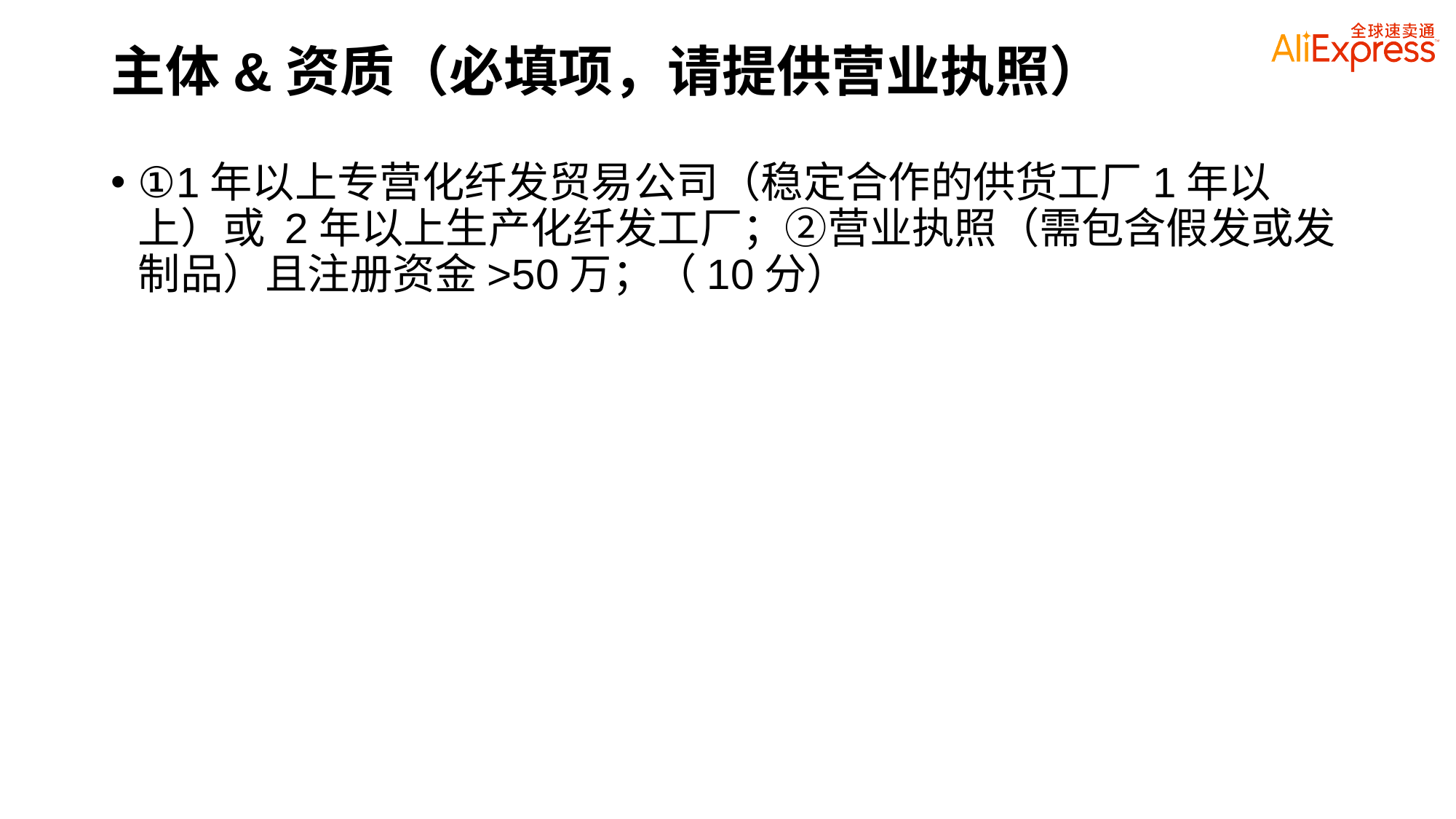

# 主体&资质（必填项，请提供营业执照）
①1年以上专营化纤发贸易公司（稳定合作的供货工厂1年以上）或 2年以上生产化纤发工厂；②营业执照（需包含假发或发制品）且注册资金>50万；（10分）